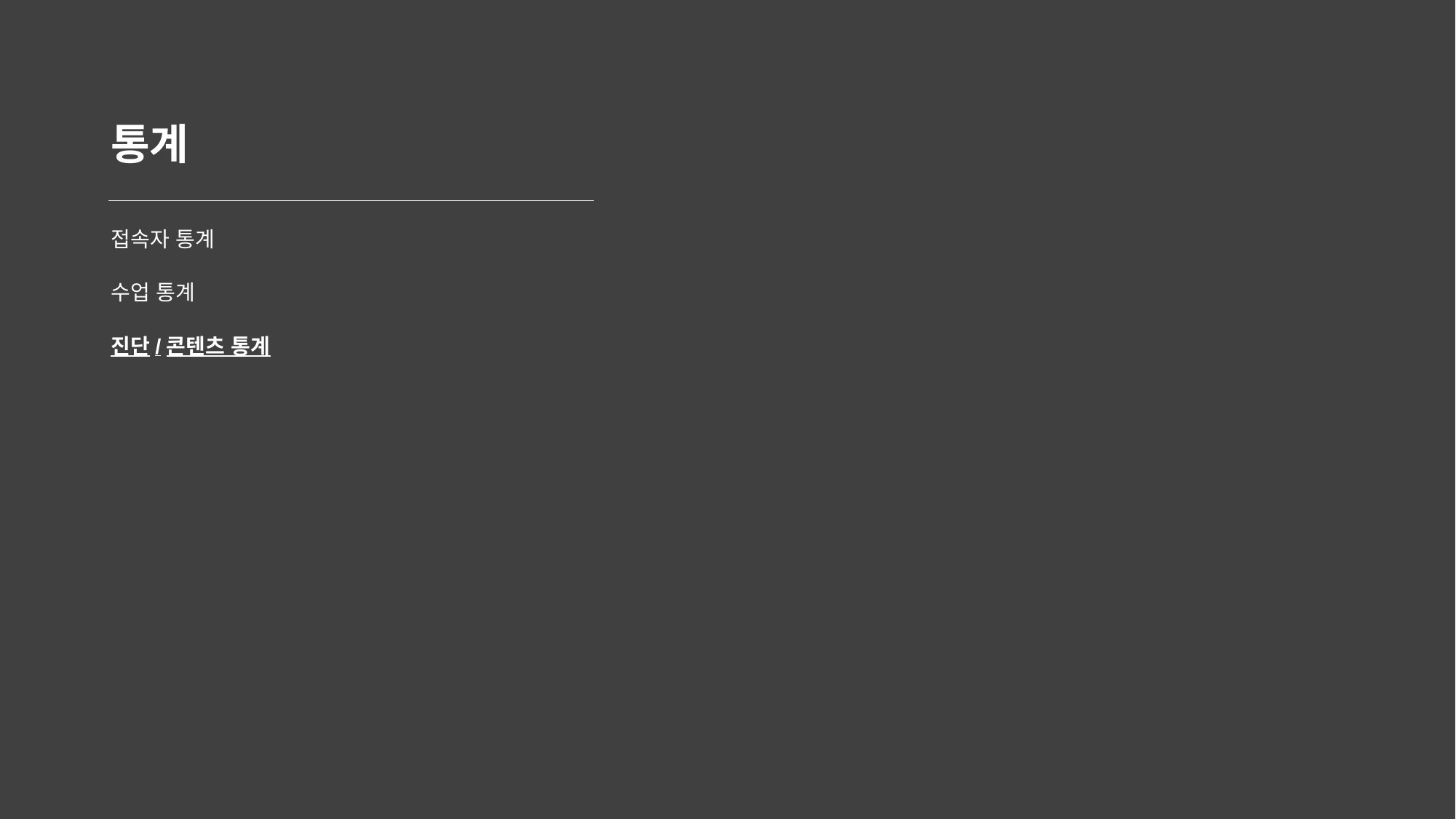

# 통계
접속자 통계
수업 통계
진단/콘텐츠 통계
로그아웃 (Common)
로그인 (교사)
로그인 (학생)